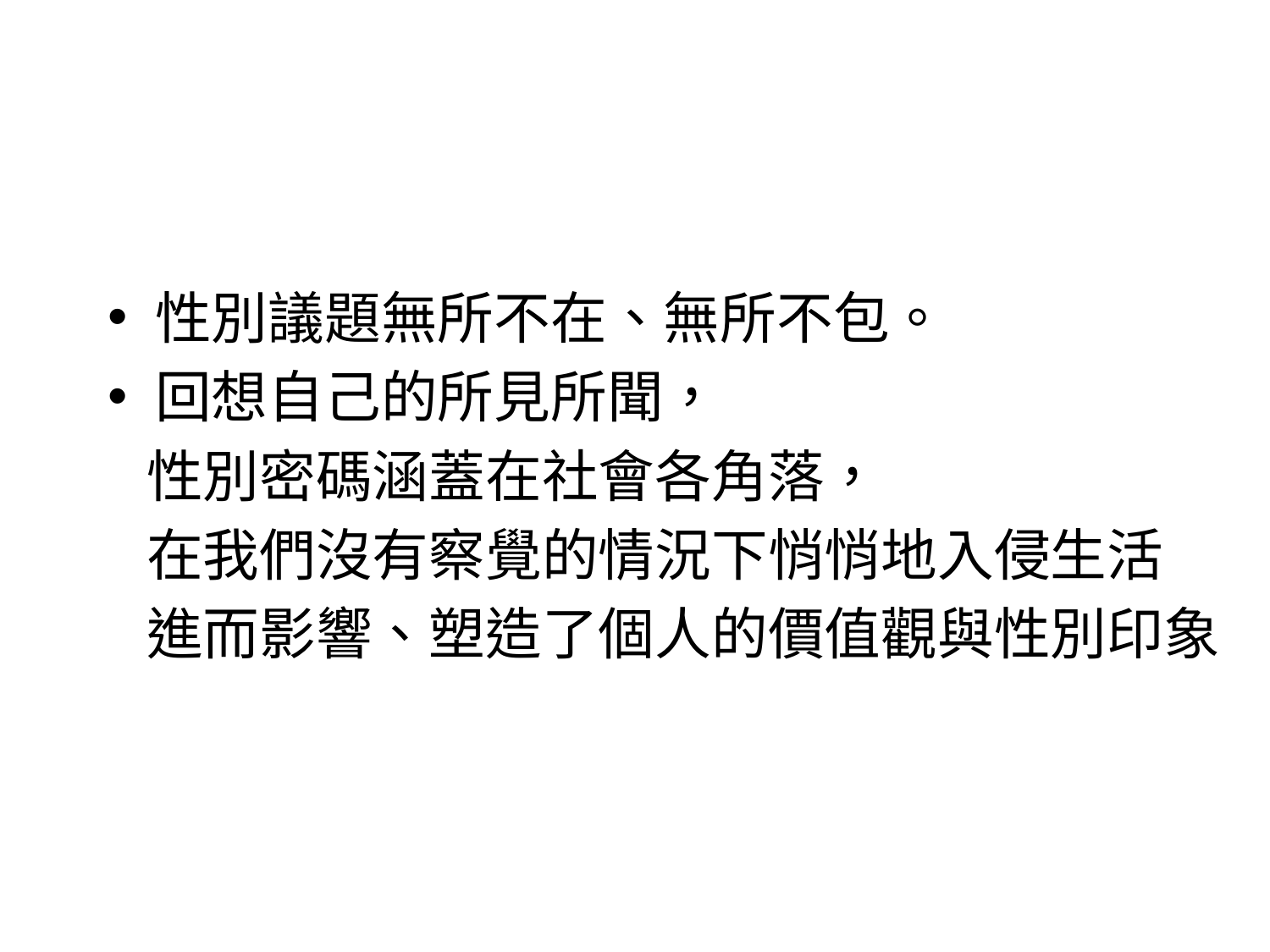

性別議題無所不在、無所不包。
回想自己的所見所聞，
  性別密碼涵蓋在社會各角落，
  在我們沒有察覺的情況下悄悄地入侵生活
  進而影響、塑造了個人的價值觀與性別印象